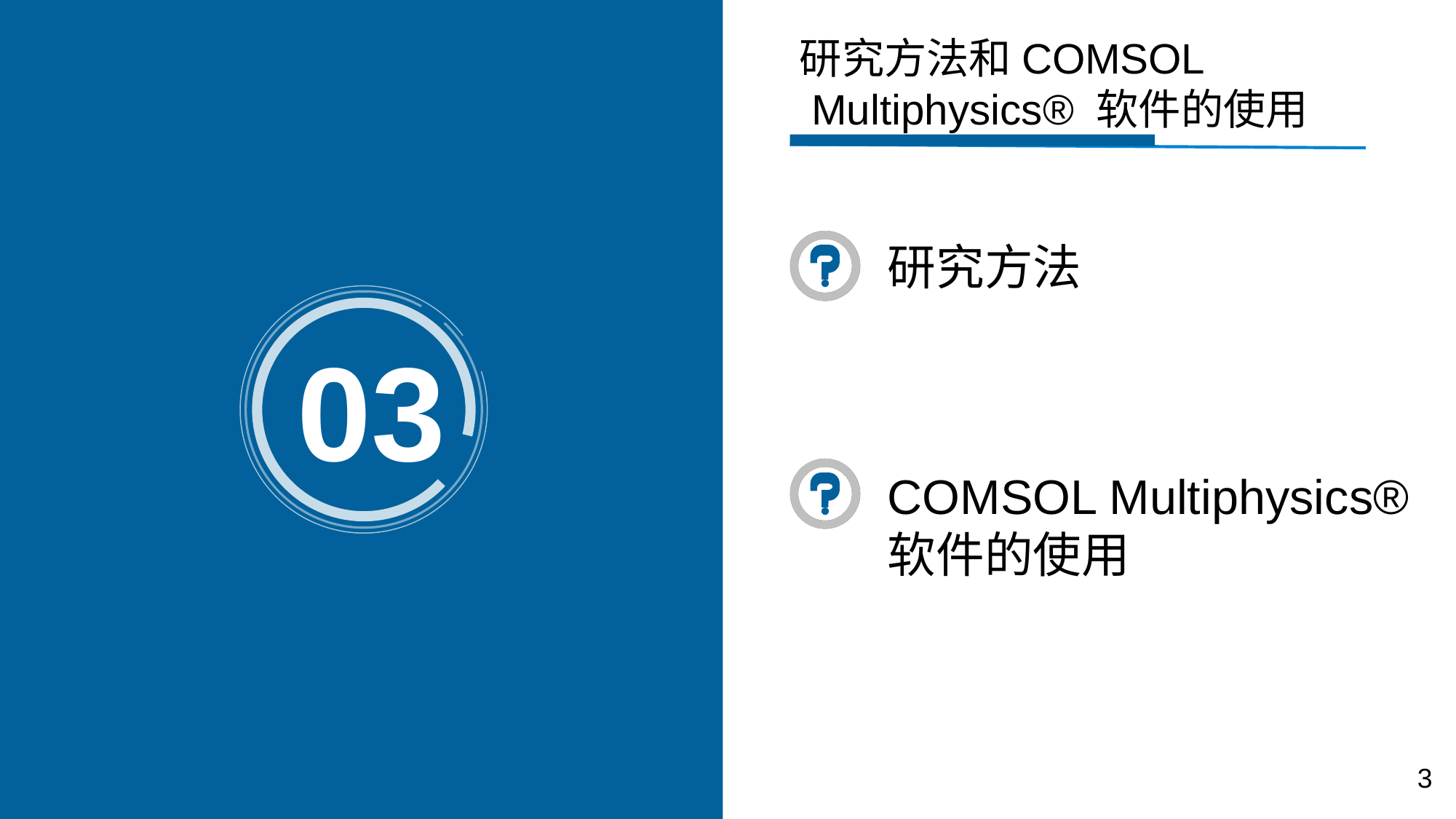

研究方法和COMSOL
 Multiphysics® 软件的使用

研究方法

03

COMSOL Multiphysics® 软件的使用

3